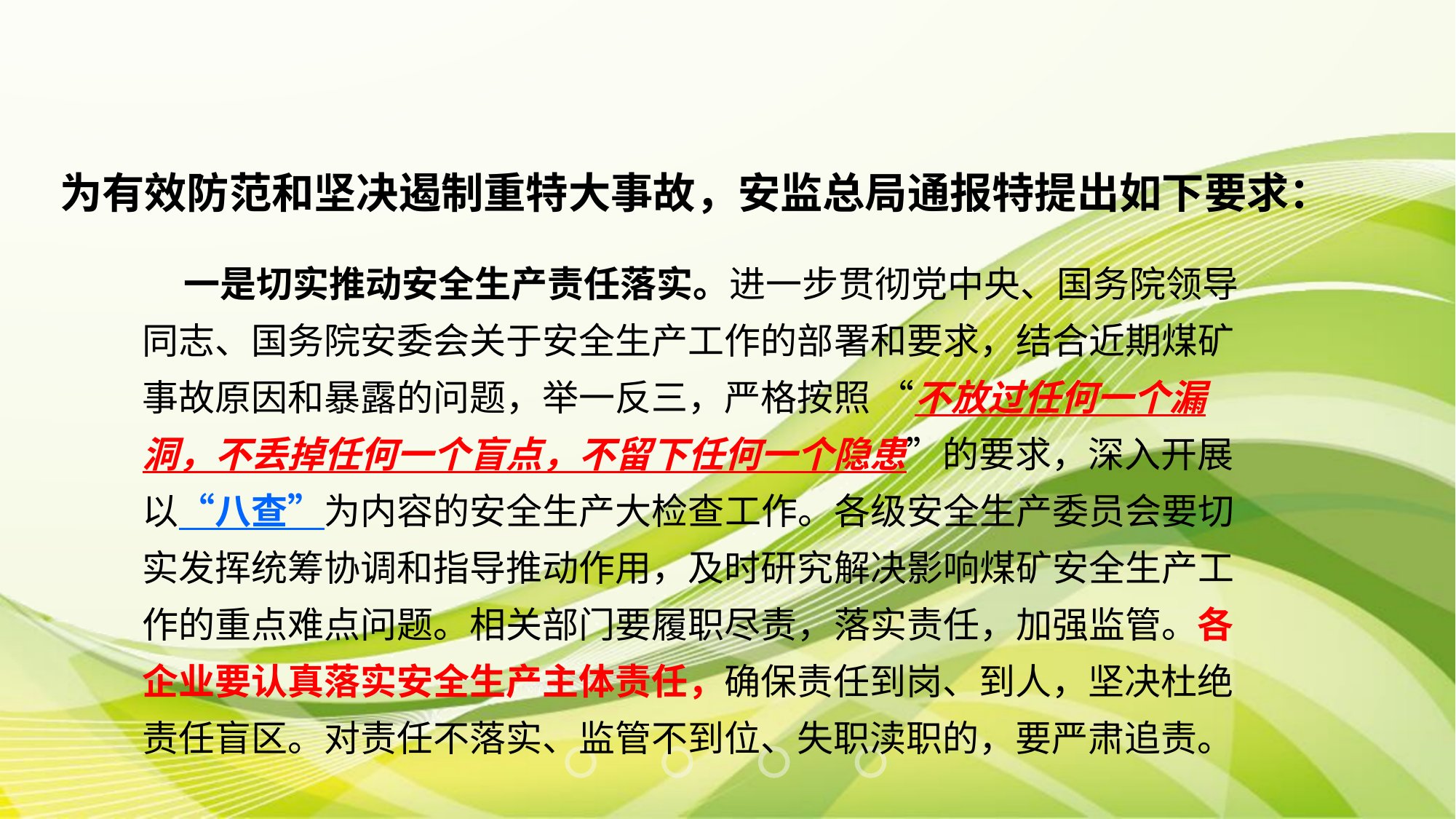

为有效防范和坚决遏制重特大事故，安监总局通报特提出如下要求：
    一是切实推动安全生产责任落实。进一步贯彻党中央、国务院领导同志、国务院安委会关于安全生产工作的部署和要求，结合近期煤矿事故原因和暴露的问题，举一反三，严格按照 “不放过任何一个漏洞，不丢掉任何一个盲点，不留下任何一个隐患”的要求，深入开展以“八查”为内容的安全生产大检查工作。各级安全生产委员会要切实发挥统筹协调和指导推动作用，及时研究解决影响煤矿安全生产工作的重点难点问题。相关部门要履职尽责，落实责任，加强监管。各企业要认真落实安全生产主体责任，确保责任到岗、到人，坚决杜绝责任盲区。对责任不落实、监管不到位、失职渎职的，要严肃追责。